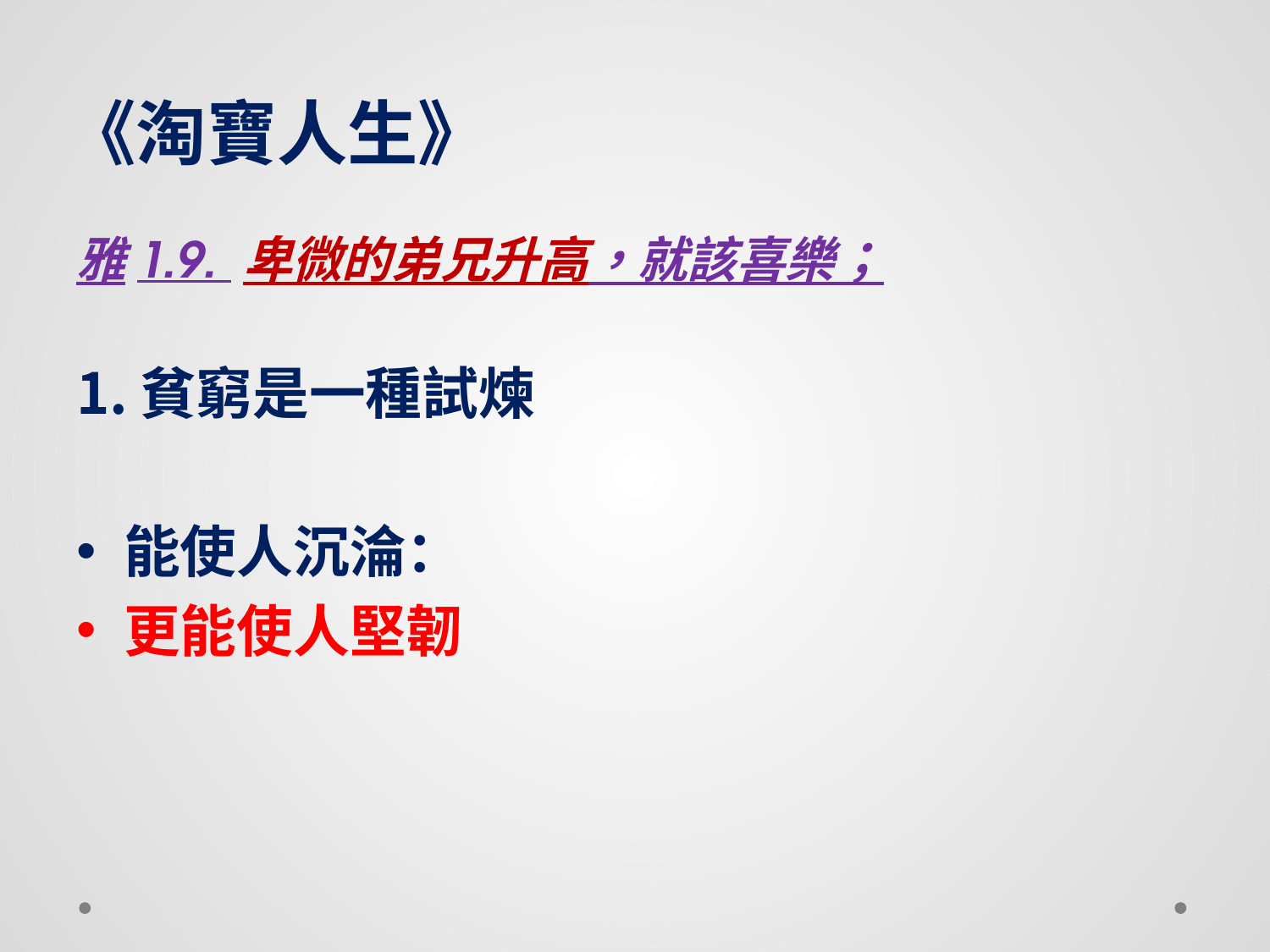

# 《淘寶人生》
雅1.9. 卑微的弟兄升高，就該喜樂；

貧窮是一種試煉

能使人沉淪：
更能使人堅韌